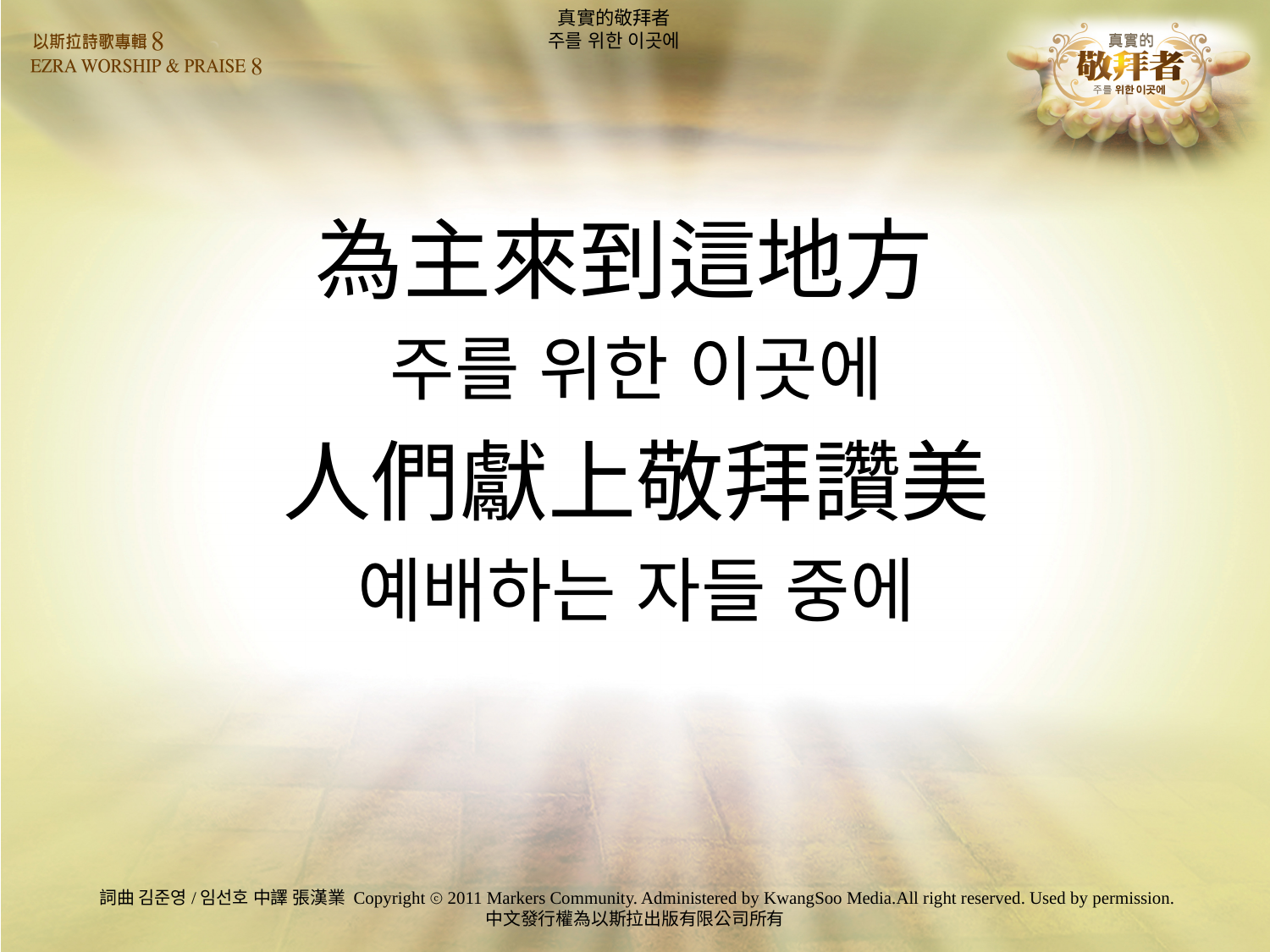

# 真實的敬拜者 주를 위한 이곳에
為主來到這地方
주를 위한 이곳에
人們獻上敬拜讚美
예배하는 자들 중에

詞曲 김준영/임선호 中譯 張漢業	Copyright ⓒ 2011 Markers Community. Administered by KwangSoo Media.All right reserved. Used by permission.
中文發行權為以斯拉出版有限公司所有